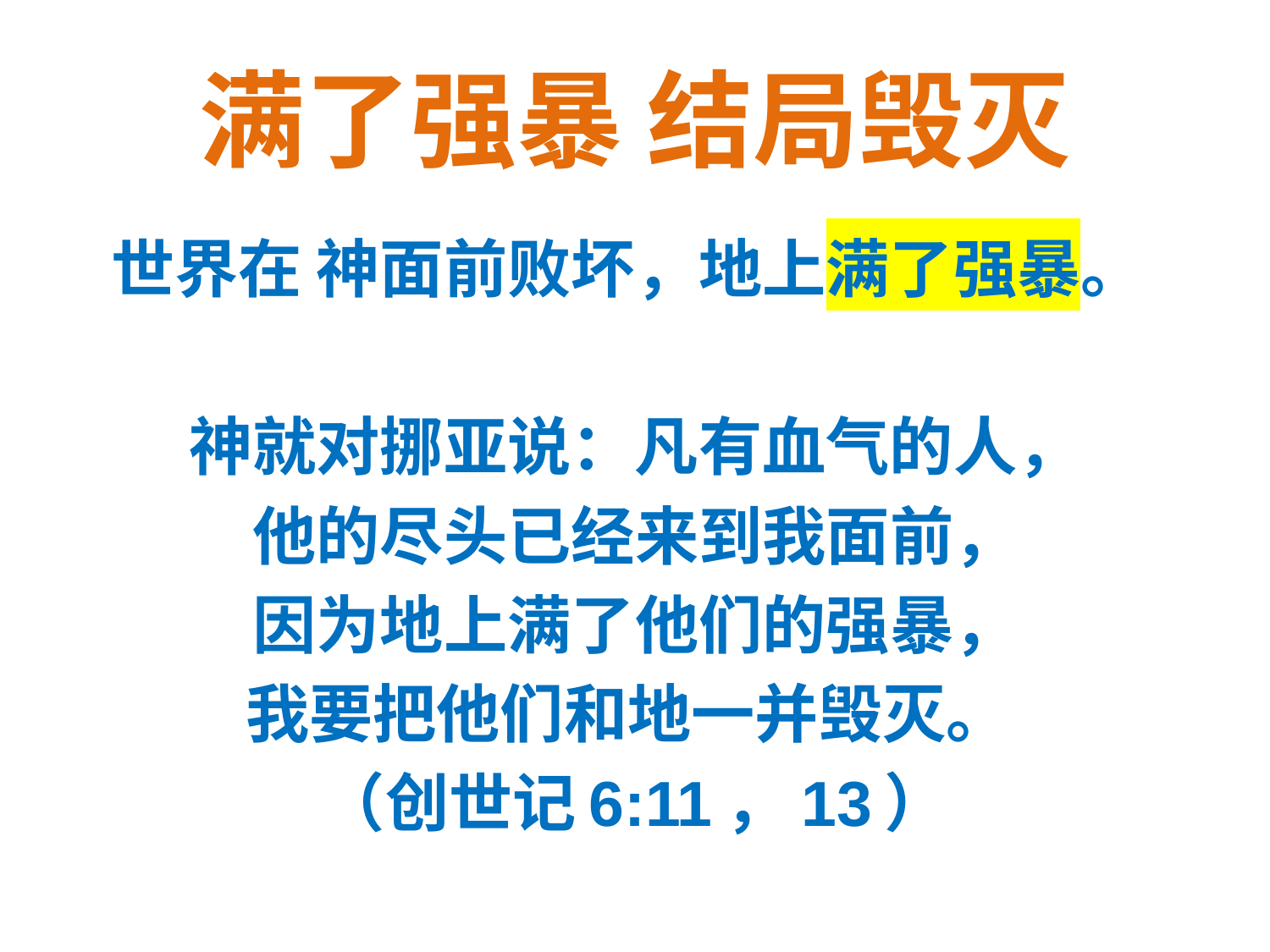

# 满了强暴 结局毁灭
世界在 神面前败坏，地上满了强暴。

神就对挪亚说：凡有血气的人，
他的尽头已经来到我面前，
因为地上满了他们的强暴，
我要把他们和地一并毁灭。
（创世记6:11，13）